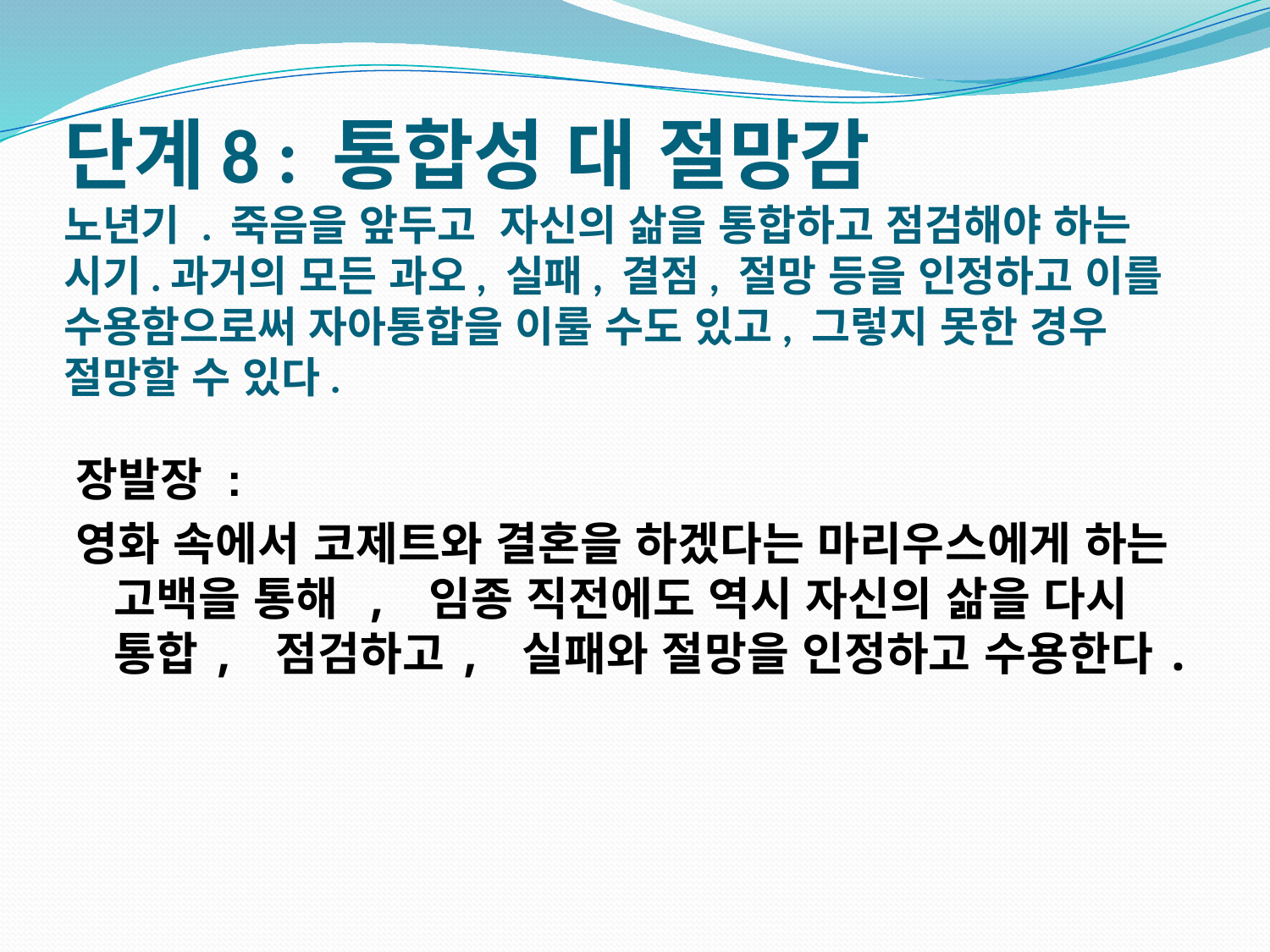

# 단계8 : 통합성 대 절망감 노년기 . 죽음을 앞두고  자신의 삶을 통합하고 점검해야 하는 시기.과거의 모든 과오, 실패, 결점, 절망 등을 인정하고 이를 수용함으로써 자아통합을 이룰 수도 있고, 그렇지 못한 경우 절망할 수 있다.
장발장 :
영화 속에서 코제트와 결혼을 하겠다는 마리우스에게 하는 고백을 통해 , 임종 직전에도 역시 자신의 삶을 다시 통합, 점검하고, 실패와 절망을 인정하고 수용한다.